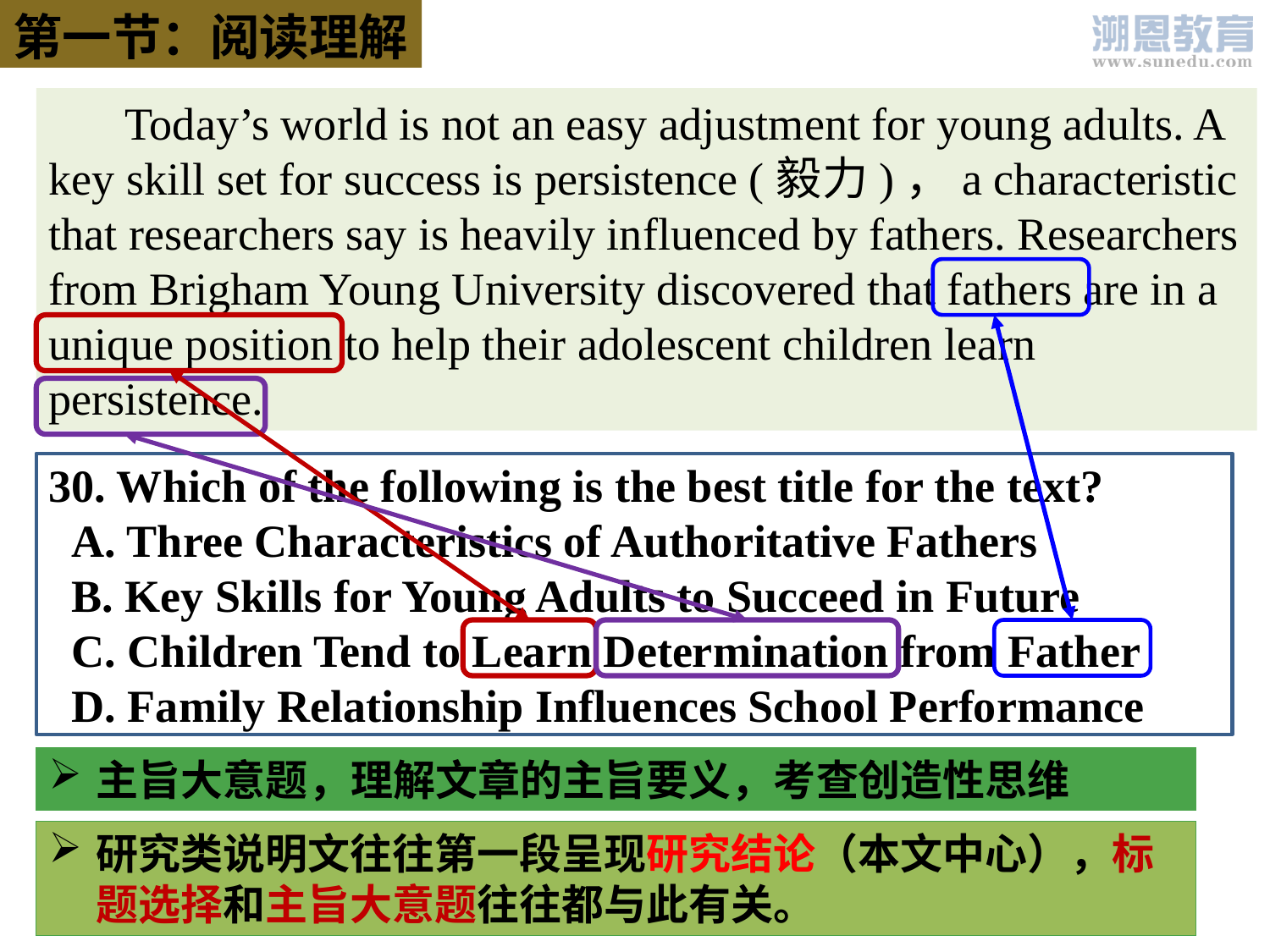

第一节：阅读理解
      Today’s world is not an easy adjustment for young adults. A key skill set for success is persistence (毅力)，a characteristic that researchers say is heavily influenced by fathers. Researchers from Brigham Young University discovered that fathers are in a unique position to help their adolescent children learn persistence.

30. Which of the following is the best title for the text?
  A. Three Characteristics of Authoritative Fathers
  B. Key Skills for Young Adults to Succeed in Future
  C. Children Tend to Learn Determination from Father
  D. Family Relationship Influences School Performance

主旨大意题，理解文章的主旨要义，考查创造性思维
研究类说明文往往第一段呈现研究结论（本文中心），标题选择和主旨大意题往往都与此有关。